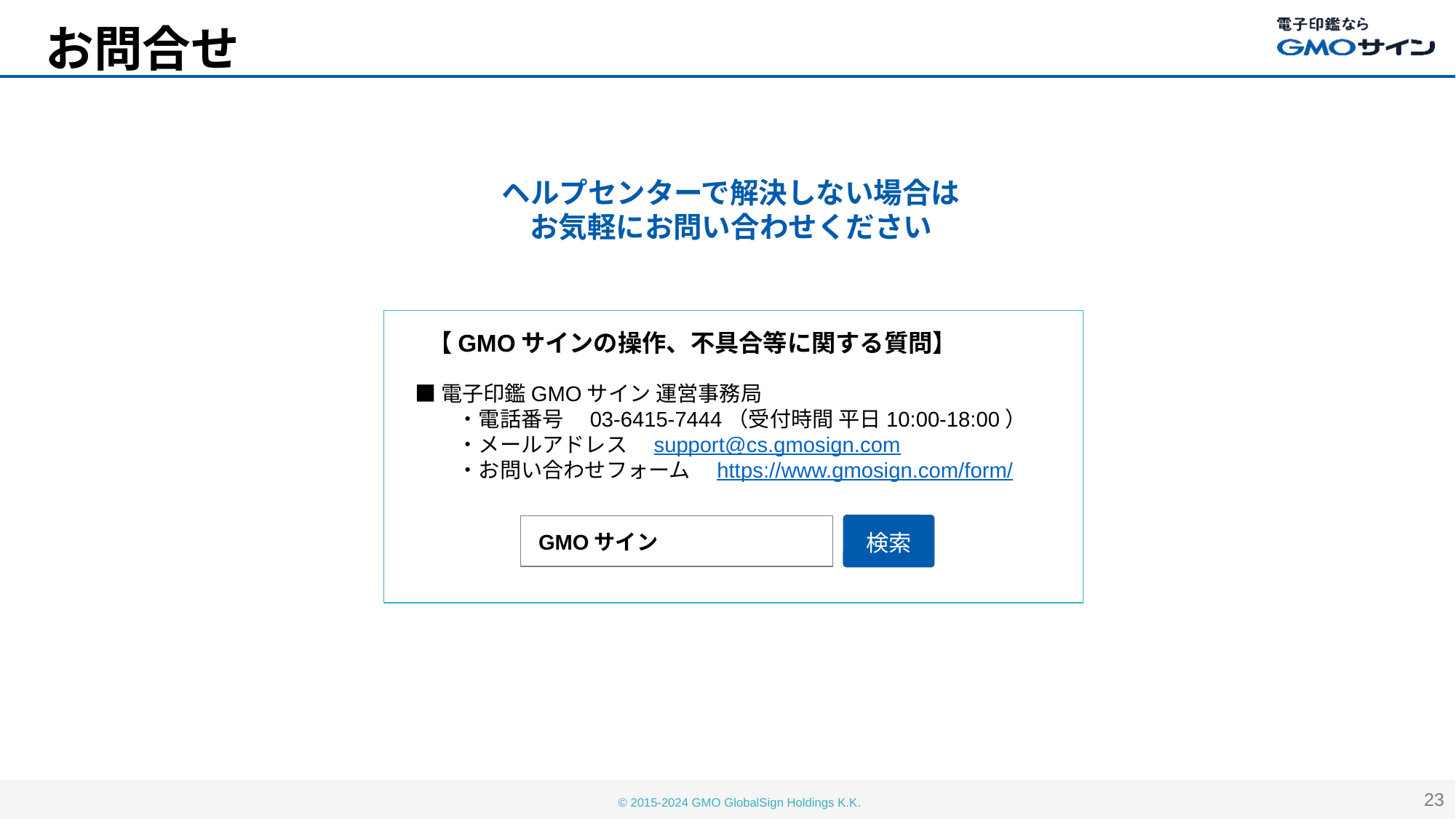

# お問合せ
ヘルプセンターで解決しない場合は
お気軽にお問い合わせください

【GMOサインの操作、不具合等に関する質問】
■電子印鑑GMOサイン 運営事務局
　　・電話番号　03-6415-7444（受付時間 平日10:00-18:00）
　　・メールアドレス　support@cs.gmosign.com
　　・お問い合わせフォーム　https://www.gmosign.com/form/

GMOサイン
検索
23